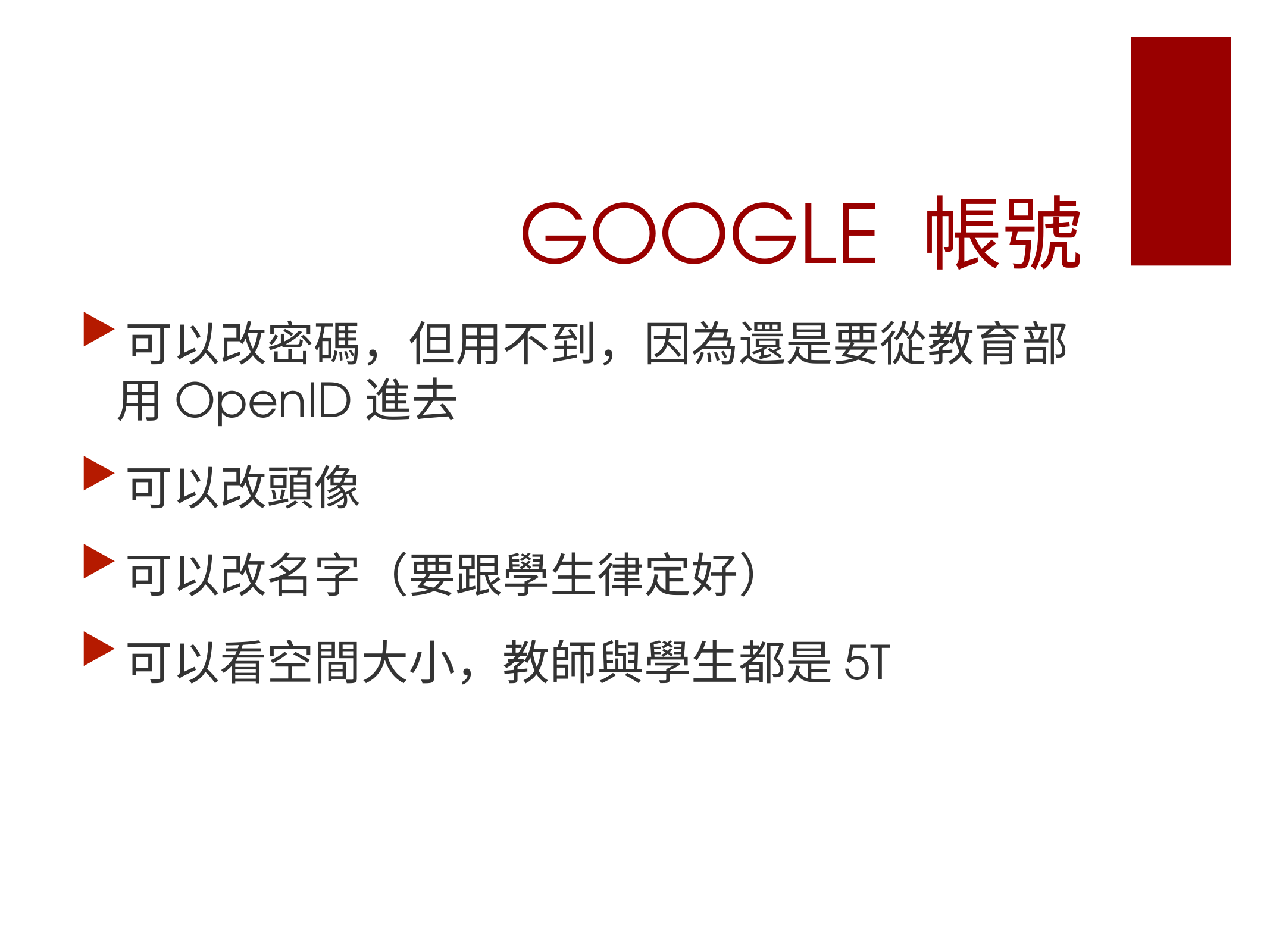

# GOOGLE 帳號
可以改密碼，但用不到，因為還是要從教育部用OpenID進去
可以改頭像
可以改名字（要跟學生律定好）
可以看空間大小，教師與學生都是5T